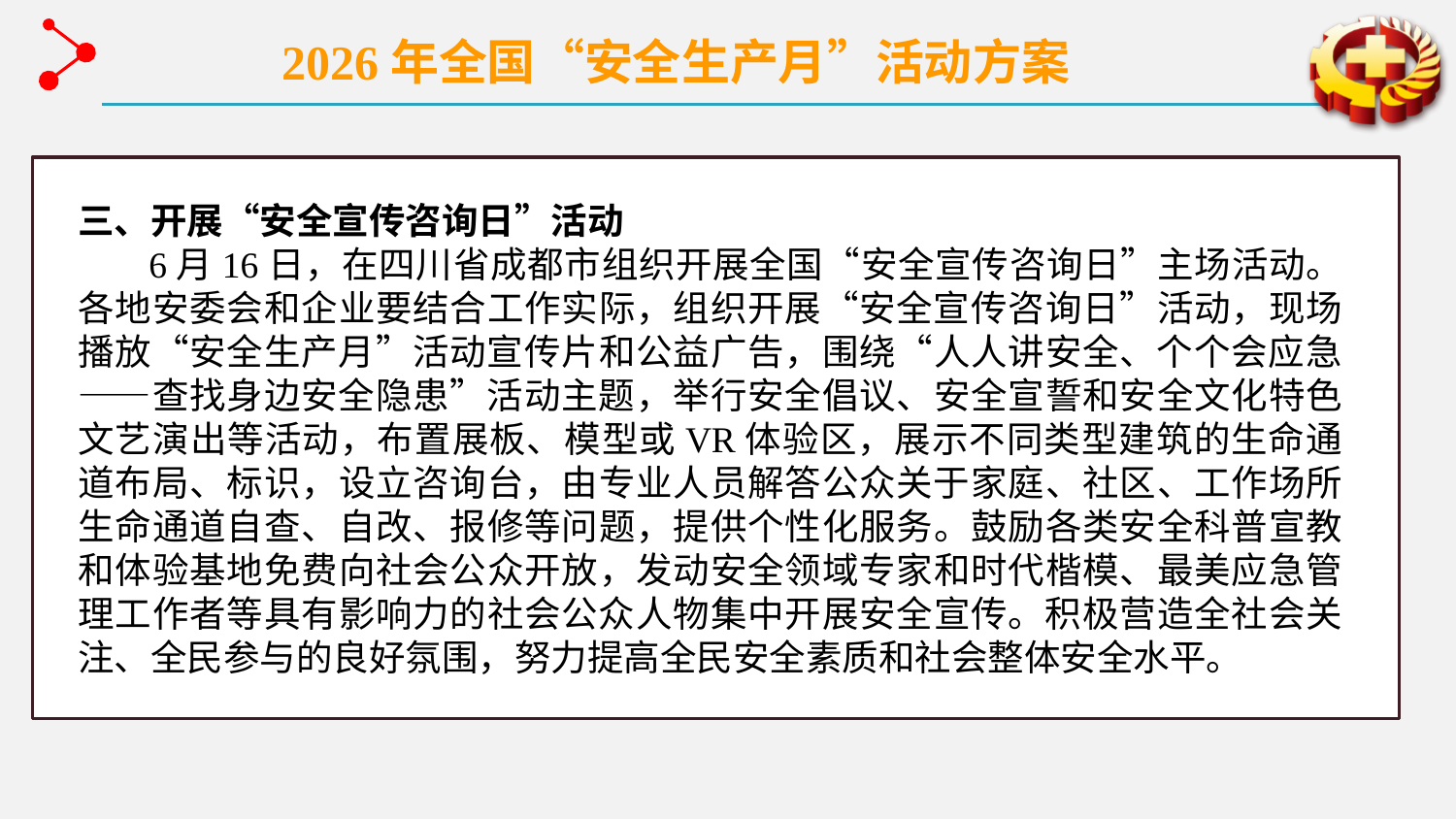

2026年全国“安全生产月”活动方案

三、开展“安全宣传咨询日”活动
        6月16日，在四川省成都市组织开展全国“安全宣传咨询日”主场活动。各地安委会和企业要结合工作实际，组织开展“安全宣传咨询日”活动，现场播放“安全生产月”活动宣传片和公益广告，围绕“人人讲安全、个个会应急——查找身边安全隐患”活动主题，举行安全倡议、安全宣誓和安全文化特色文艺演出等活动，布置展板、模型或VR体验区，展示不同类型建筑的生命通道布局、标识，设立咨询台，由专业人员解答公众关于家庭、社区、工作场所生命通道自查、自改、报修等问题，提供个性化服务。鼓励各类安全科普宣教和体验基地免费向社会公众开放，发动安全领域专家和时代楷模、最美应急管理工作者等具有影响力的社会公众人物集中开展安全宣传。积极营造全社会关注、全民参与的良好氛围，努力提高全民安全素质和社会整体安全水平。